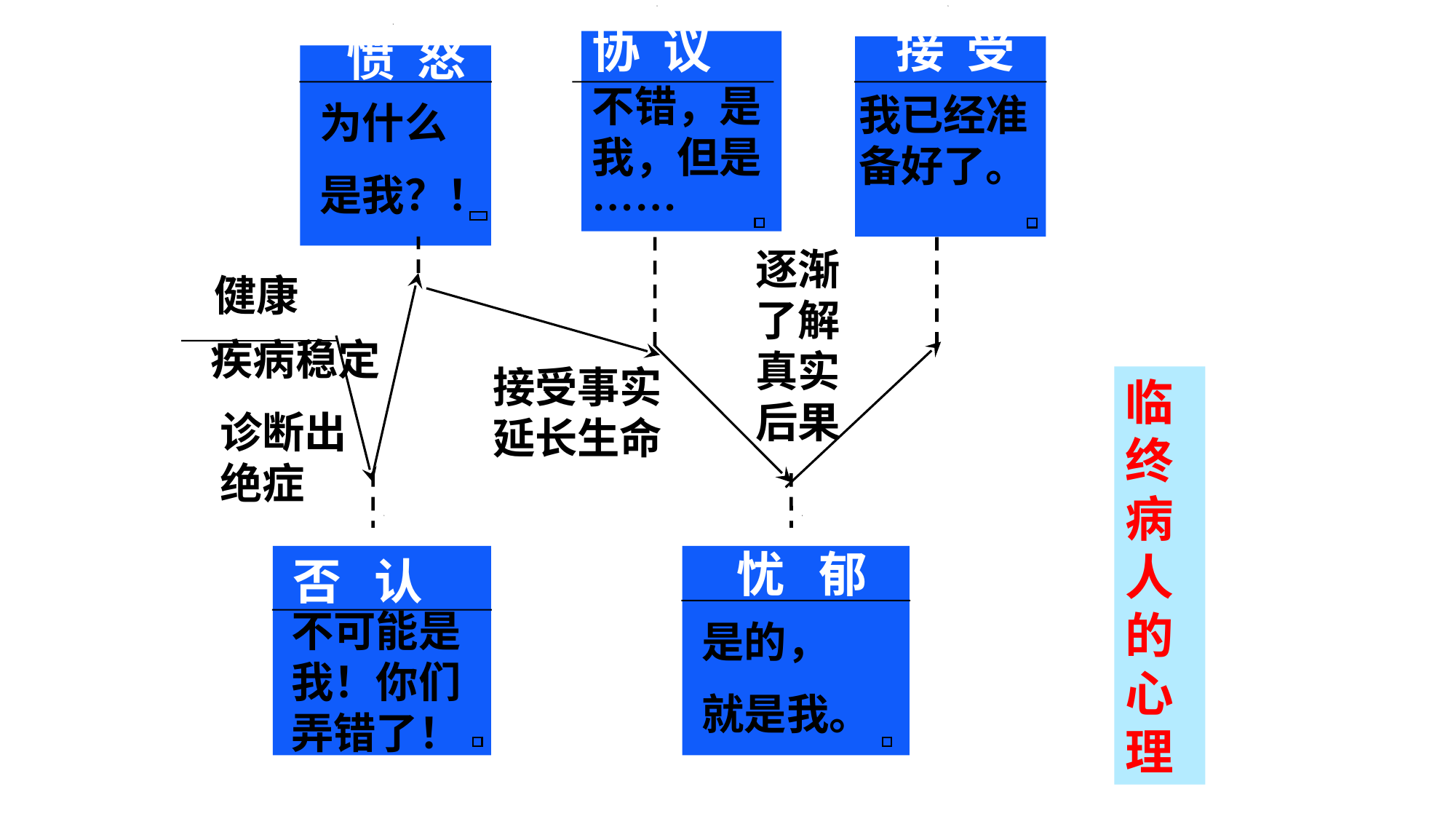

3
5
协  议
接  受
2
愤  怒

不错，是我，但是……

我已经准备好了。
为什么
是我？！

逐渐了解真实后果
健康

疾病稳定

接受事实延长生命
临终病人的心理
诊断出绝症

1
4
忧   郁

否   认

不可能是我！你们弄错了！

是的，
就是我。